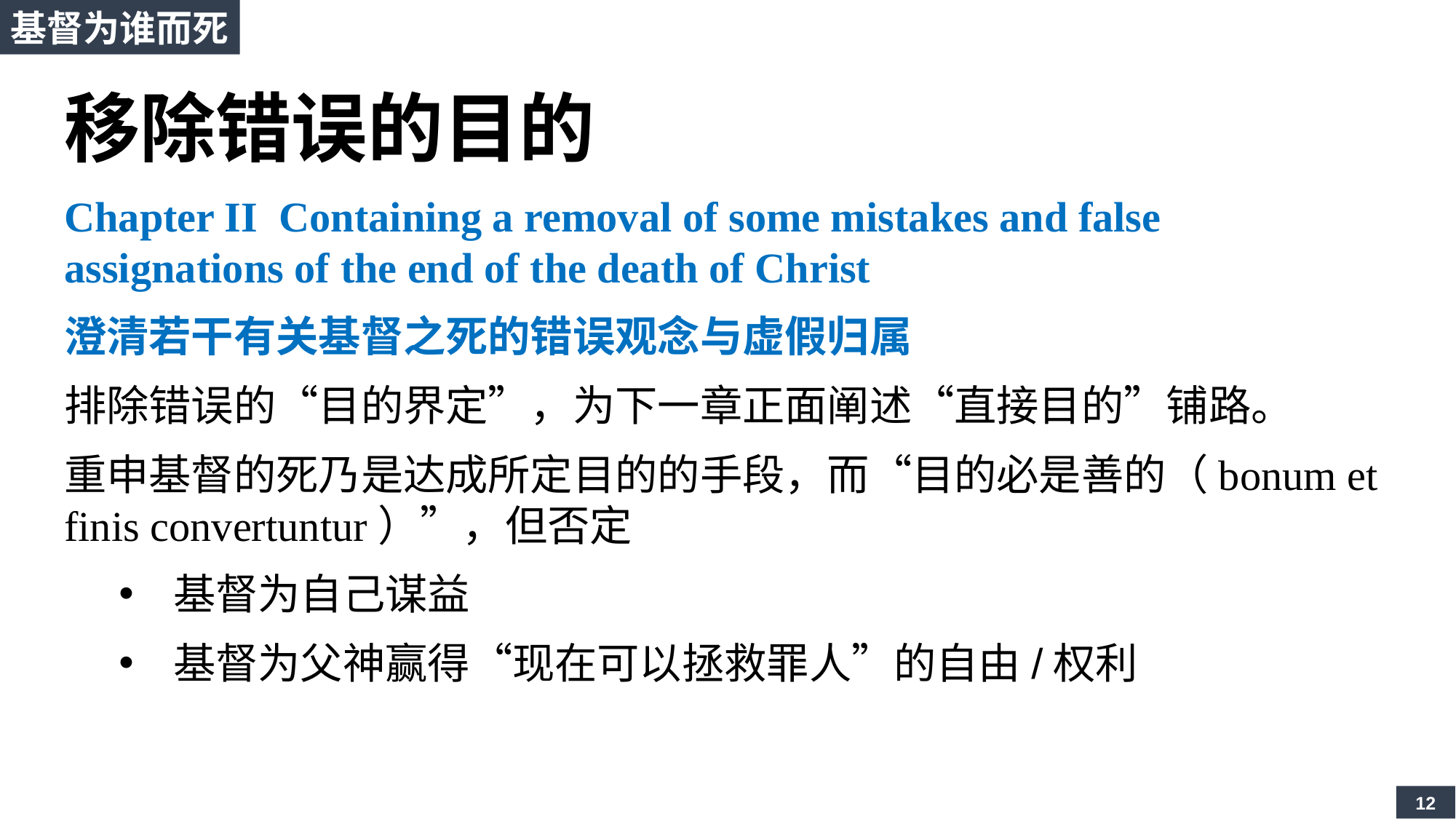

基督为谁而死
移除错误的目的
Chapter II  Containing a removal of some mistakes and false assignations of the end of the death of Christ
澄清若干有关基督之死的错误观念与虚假归属
排除错误的“目的界定”，为下一章正面阐述“直接目的”铺路。
重申基督的死乃是达成所定目的的手段，而“目的必是善的（bonum et finis convertuntur）”，但否定
基督为自己谋益
基督为父神赢得“现在可以拯救罪人”的自由/权利
12